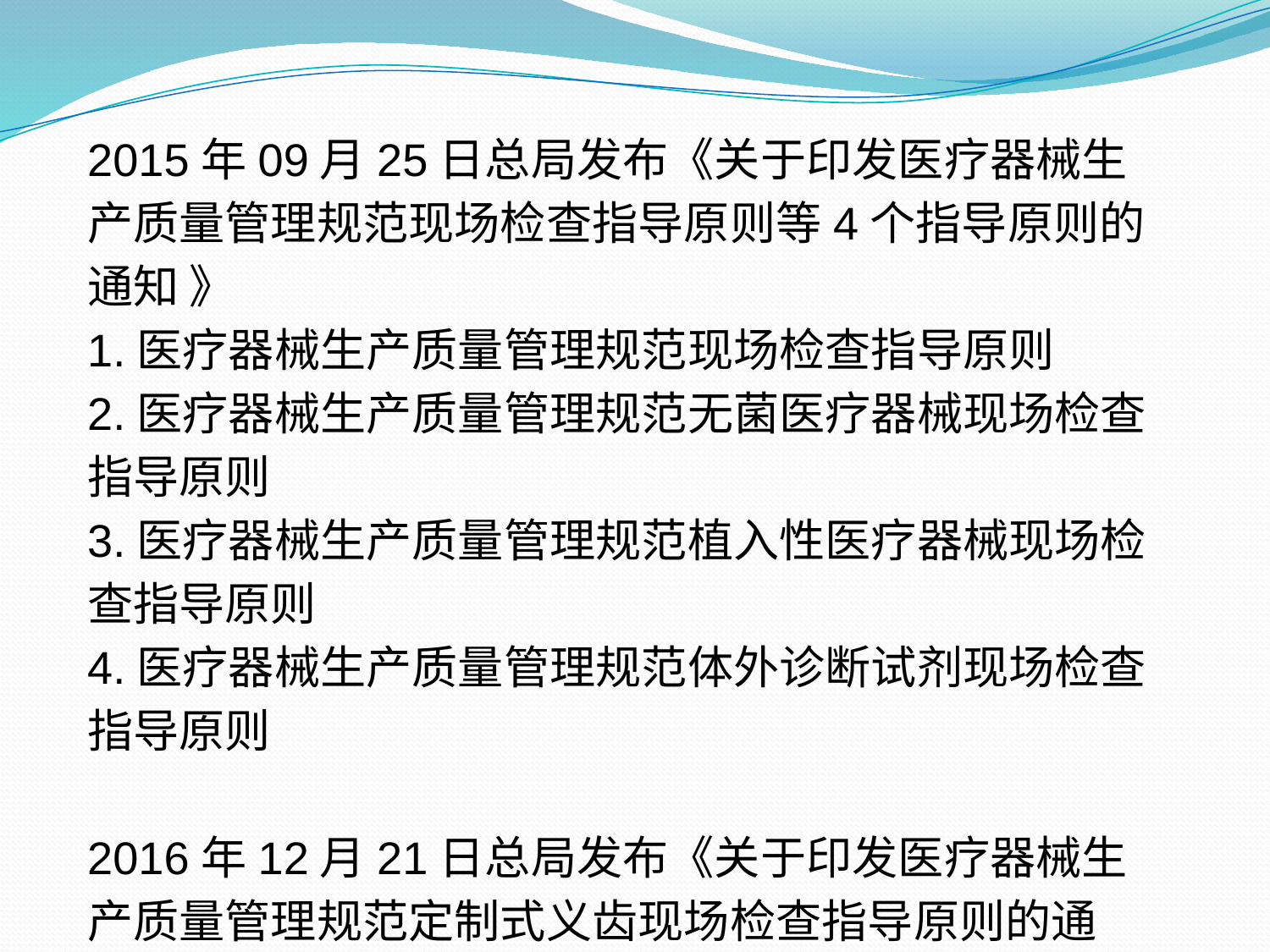

2015年09月25日总局发布《关于印发医疗器械生产质量管理规范现场检查指导原则等4个指导原则的通知 》
1.医疗器械生产质量管理规范现场检查指导原则
2.医疗器械生产质量管理规范无菌医疗器械现场检查指导原则
3.医疗器械生产质量管理规范植入性医疗器械现场检查指导原则
4.医疗器械生产质量管理规范体外诊断试剂现场检查指导原则

2016年12月21日总局发布《关于印发医疗器械生产质量管理规范定制式义齿现场检查指导原则的通知》